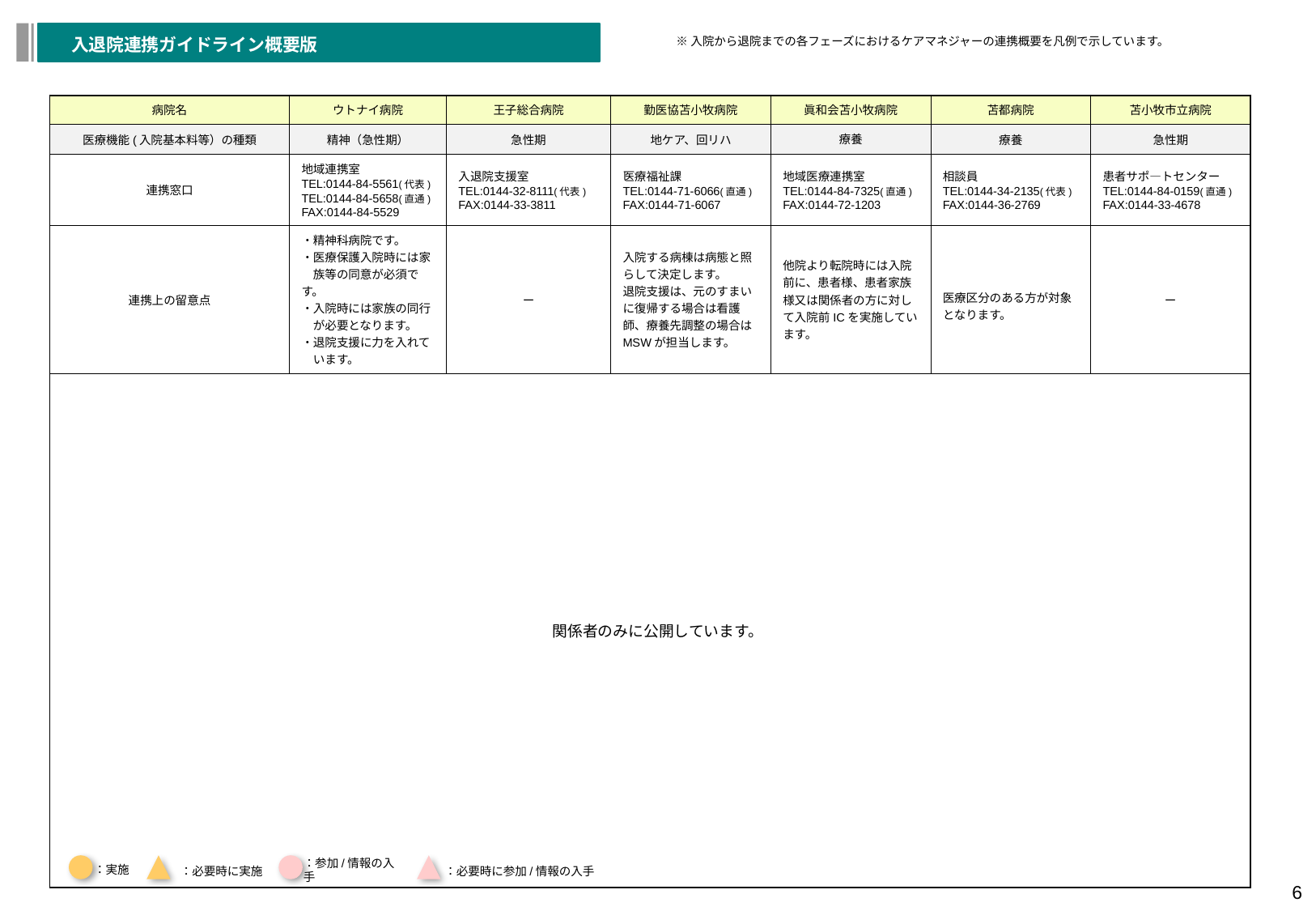

入退院連携ガイドライン概要版

※入院から退院までの各フェーズにおけるケアマネジャーの連携概要を凡例で示しています。
| 病院名 | ウトナイ病院 | 王子総合病院 | 勤医協苫小牧病院 | 眞和会苫小牧病院 | 苫都病院 | 苫小牧市立病院 |
| --- | --- | --- | --- | --- | --- | --- |
| 医療機能(入院基本料等）の種類 | 精神（急性期） | 急性期 | 地ケア、回リハ | 療養 | 療養 | 急性期 |
| 連携窓口 | 地域連携室 TEL:0144-84-5561(代表) TEL:0144-84-5658(直通) FAX:0144-84-5529 | 入退院支援室 TEL:0144-32-8111(代表) FAX:0144-33-3811 | 医療福祉課　 TEL:0144-71-6066(直通) FAX:0144-71-6067 | 地域医療連携室 TEL:0144-84-7325(直通) FAX:0144-72-1203 | 相談員 TEL:0144-34-2135(代表) FAX:0144-36-2769 | 患者サポ―トセンター TEL:0144-84-0159(直通) FAX:0144-33-4678 |
| 連携上の留意点 | ・精神科病院です。 ・医療保護入院時には家 　族等の同意が必須です。 ・入院時には家族の同行 　が必要となります。 ・退院支援に力を入れて 　います。 | ー | 入院する病棟は病態と照らして決定します。 退院支援は、元のすまいに復帰する場合は看護師、療養先調整の場合はMSWが担当します。 | 他院より転院時には入院前に、患者様、患者家族様又は関係者の方に対して入院前ICを実施しています。 | 医療区分のある方が対象となります。 | ー |
| 関係者のみに公開しています。 |  |  |  |  |  |  |
：実施
：参加/情報の入手
：必要時に参加/情報の入手
：必要時に実施

6